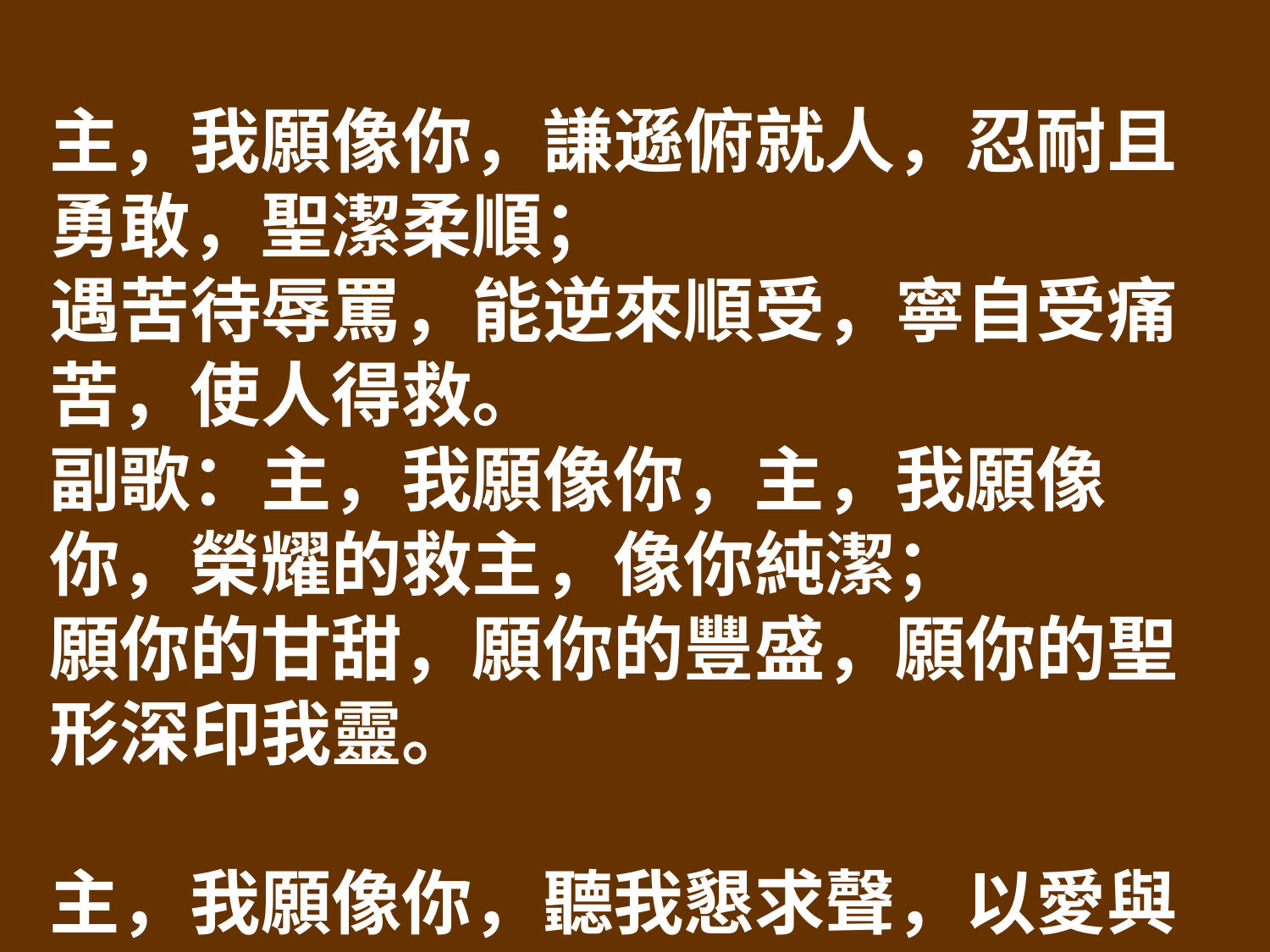

主，我願像你，謙遜俯就人，忍耐且勇敢，聖潔柔順；
遇苦待辱罵，能逆來順受，寧自受痛苦，使人得救。
副歌：主，我願像你，主，我願像你，榮耀的救主，像你純潔；
願你的甘甜，願你的豐盛，願你的聖形深印我靈。

主，我願像你，聽我懇求聲，以愛與聖靈充滿我心；
使我作聖殿，合乎你居住，更使我生命配居天府。
副歌：主，我願像你，主，我願像你，榮耀的救主，像你純潔；
願你的甘甜，願你的豐盛，願你的聖形深印我靈。